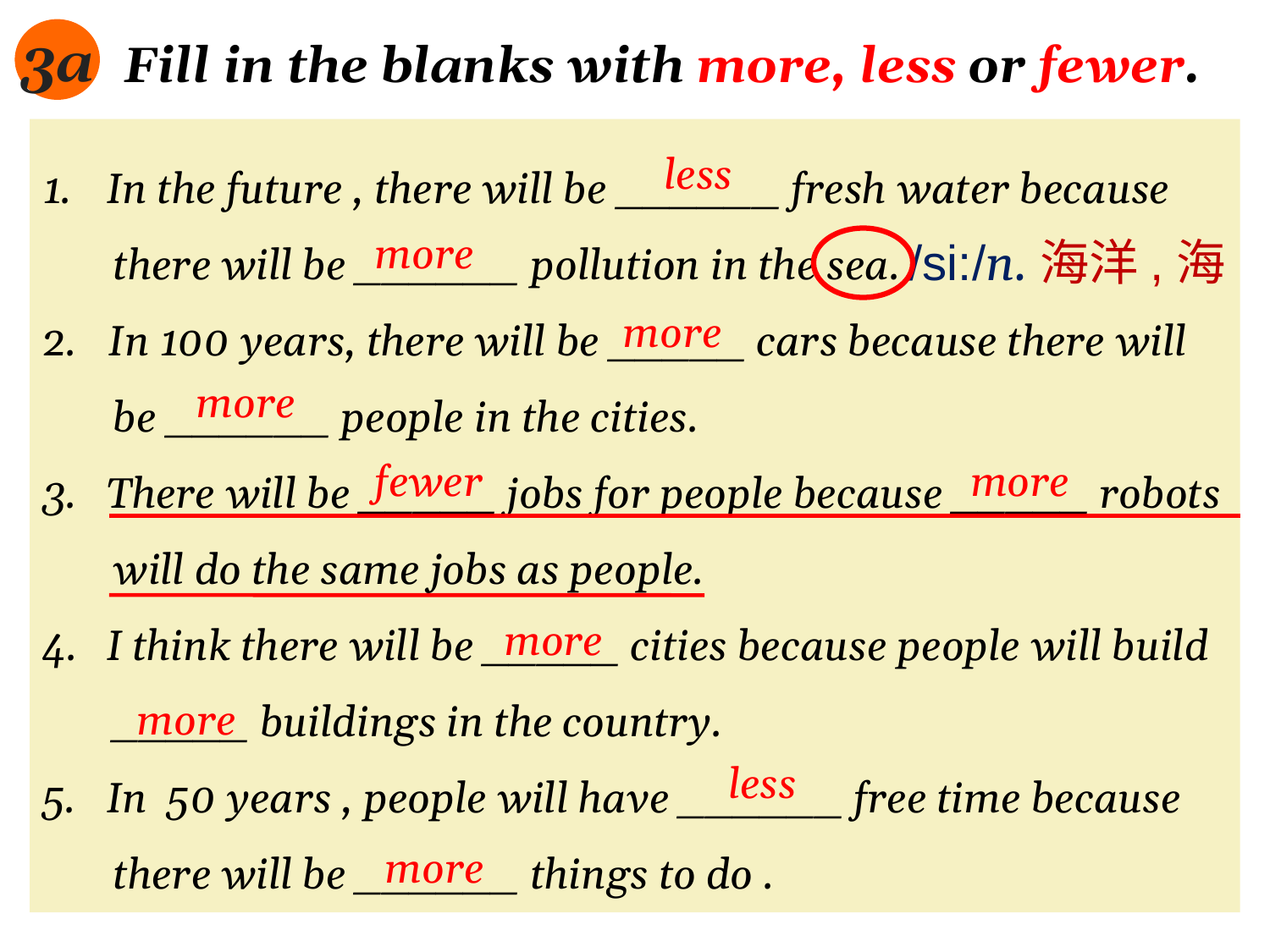

3a
Fill in the blanks with more, less or fewer.

 less
In the future , there will be ______ fresh water because
       there will be ______ pollution in the sea.
2.   In 100 years, there will be _____ cars because there will
       be ______ people in the cities.
There will be _____ jobs for people because _____ robots
       will do the same jobs as people.
I think there will be _____ cities because people will build
       _____ buildings in the country.
In  50 years , people will have ______ free time because
       there will be ______ things to do .
 more
/si:/n.海洋,海

 more
 more
 fewer
 more
 more
 more
less
 more